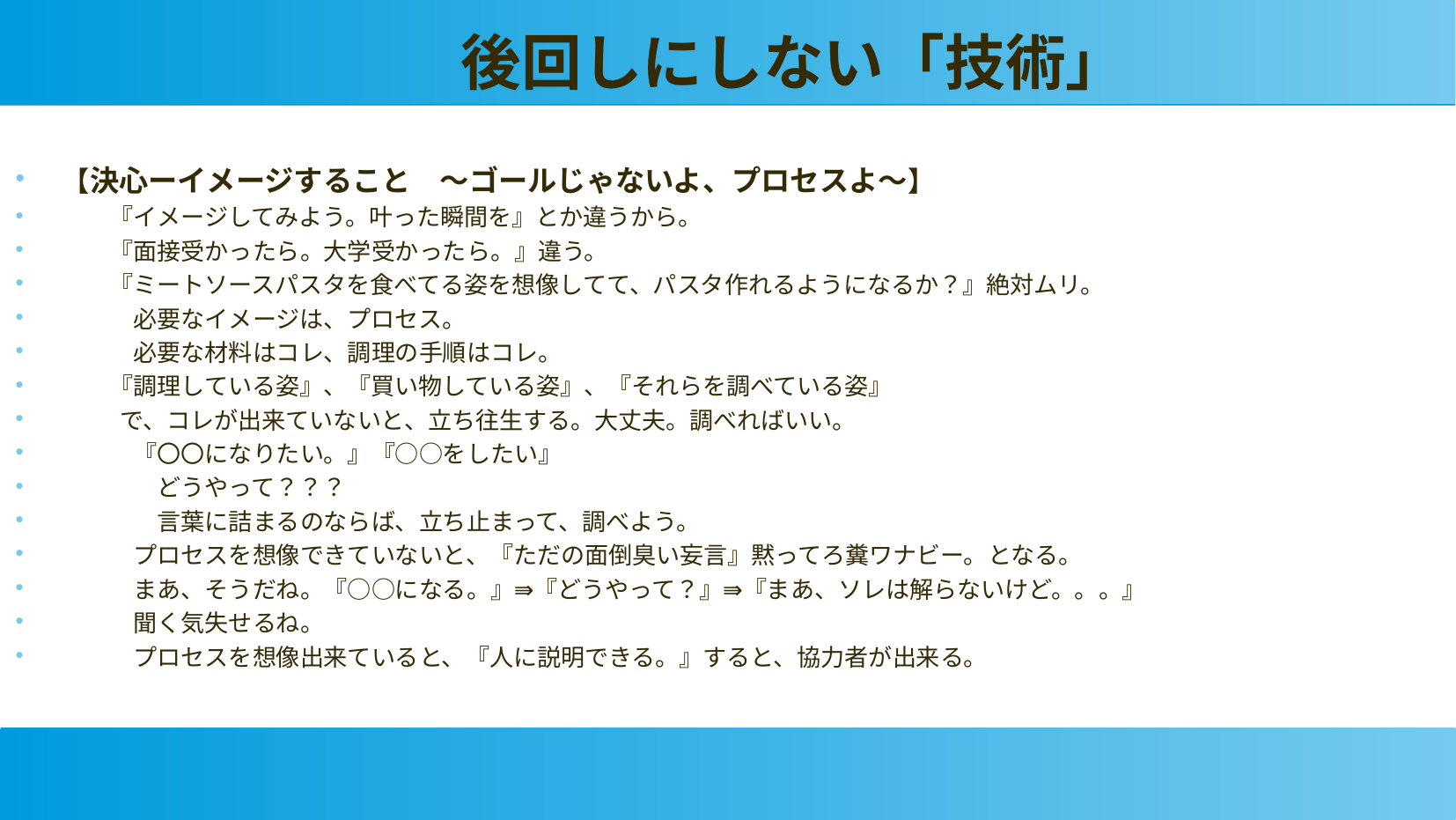

後回しにしない「技術」

【決心ーイメージすること　〜ゴールじゃないよ、プロセスよ〜】
　　『イメージしてみよう。叶った瞬間を』とか違うから。
　　『面接受かったら。大学受かったら。』違う。
　　『ミートソースパスタを食べてる姿を想像してて、パスタ作れるようになるか？』絶対ムリ。
　　　必要なイメージは、プロセス。
　　　必要な材料はコレ、調理の手順はコレ。
　　『調理している姿』、『買い物している姿』、『それらを調べている姿』
　　  で、コレが出来ていないと、立ち往生する。大丈夫。調べればいい。
　　　『〇〇になりたい。』『○○をしたい』
　　　　どうやって？？？
　　　　言葉に詰まるのならば、立ち止まって、調べよう。
　　　プロセスを想像できていないと、『ただの面倒臭い妄言』黙ってろ糞ワナビー。となる。
　　　まあ、そうだね。『○○になる。』⇛『どうやって？』⇛『まあ、ソレは解らないけど。。。』
　　　聞く気失せるね。
　　　プロセスを想像出来ていると、『人に説明できる。』すると、協力者が出来る。